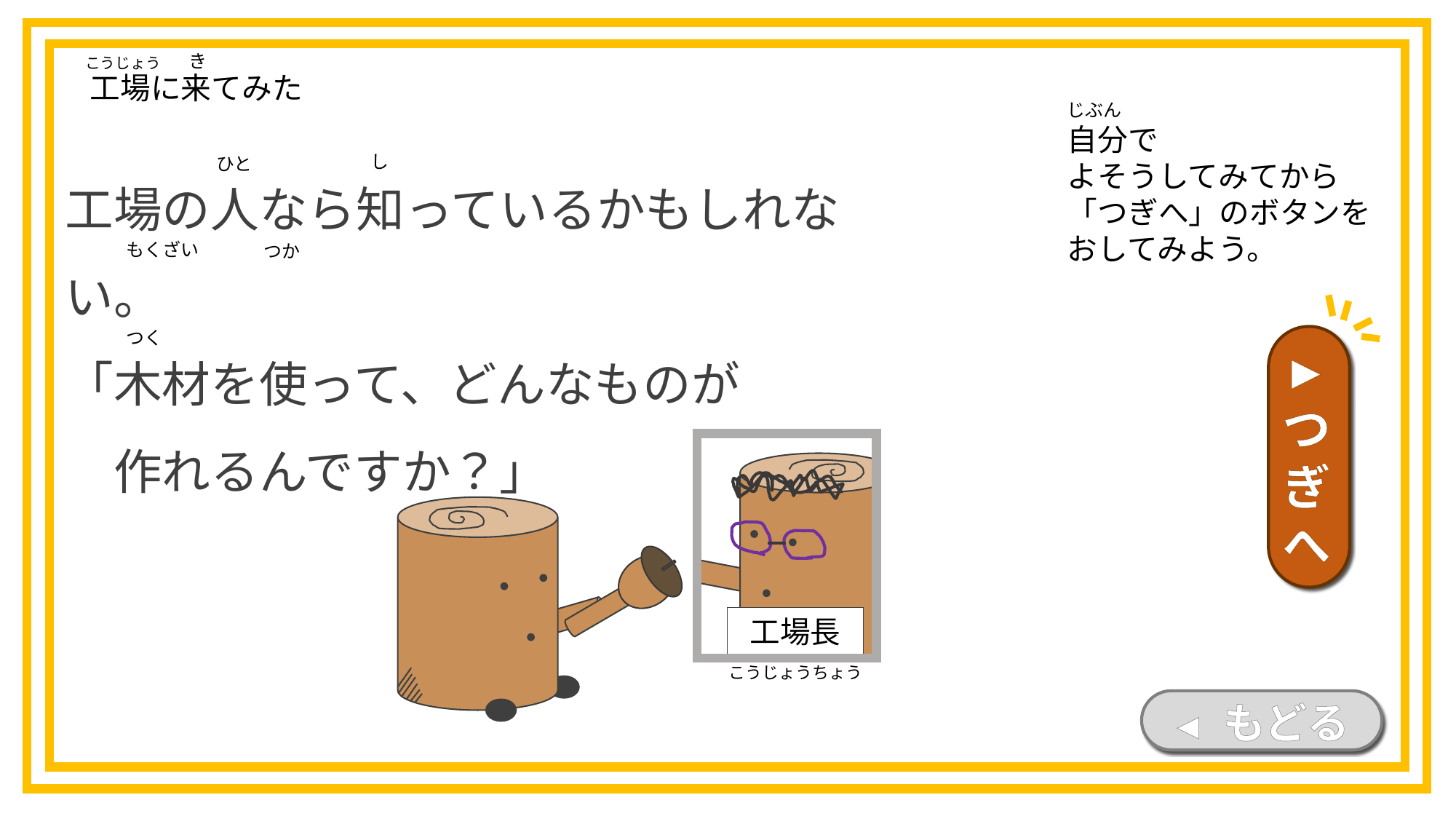

き
こうじょう
工場に来てみた
じぶん
自分で
よそうしてみてから
「つぎへ」のボタンを
おしてみよう。
工場の人なら知っているかもしれない。
「木材を使って、どんなものが
　作れるんですか？」
し
ひと
もくざい
つか
つく
►つぎへ

工場長

こうじょうちょう

◄ もどる